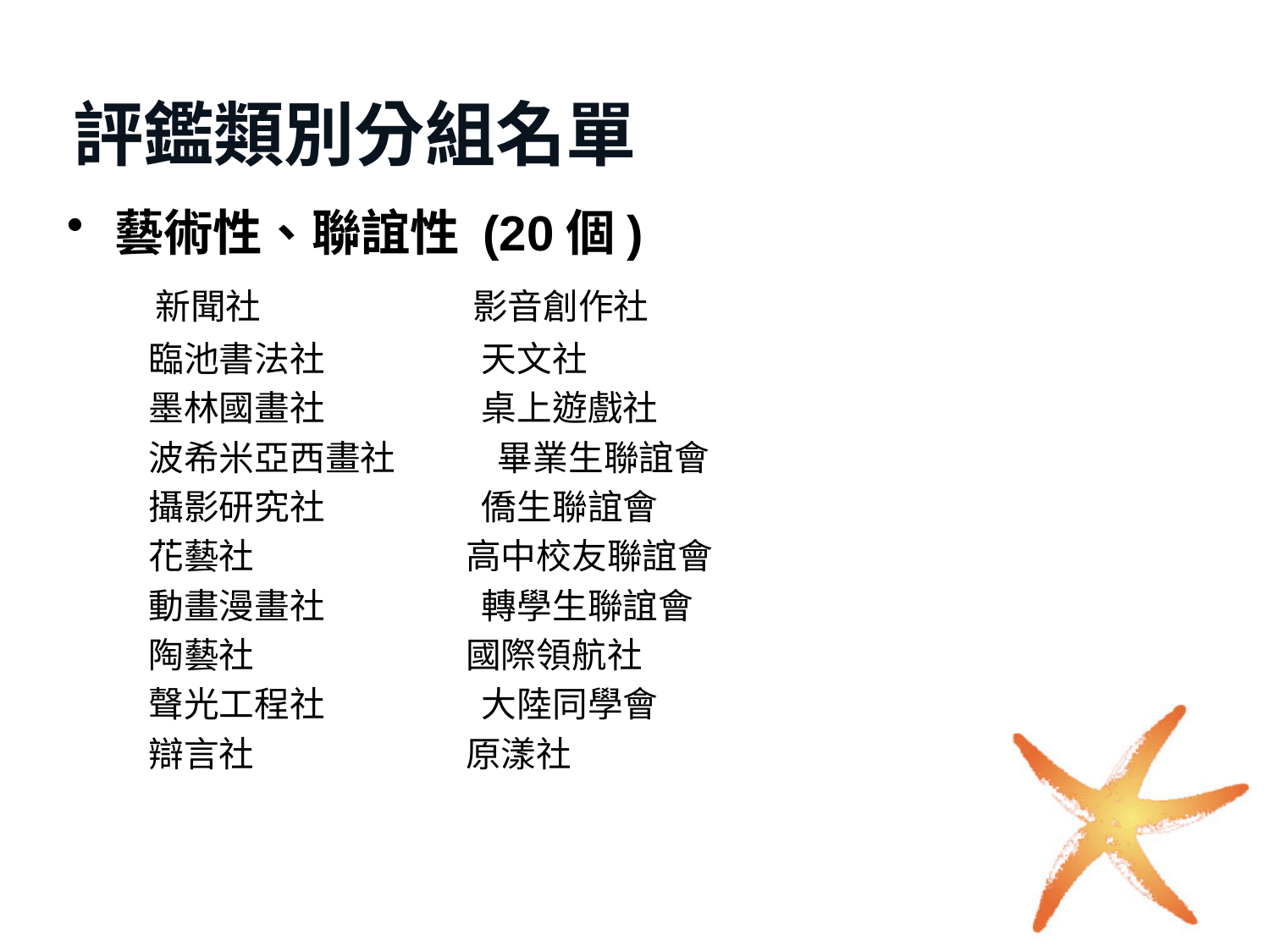

# 評鑑類別分組名單
藝術性、聯誼性 (20個)
      新聞社                           影音創作社
        臨池書法社                    天文社
        墨林國畫社                    桌上遊戲社
        波希米亞西畫社             畢業生聯誼會
        攝影研究社                    僑生聯誼會
        花藝社                           高中校友聯誼會
        動畫漫畫社                    轉學生聯誼會
        陶藝社                           國際領航社
        聲光工程社                    大陸同學會
        辯言社                           原漾社